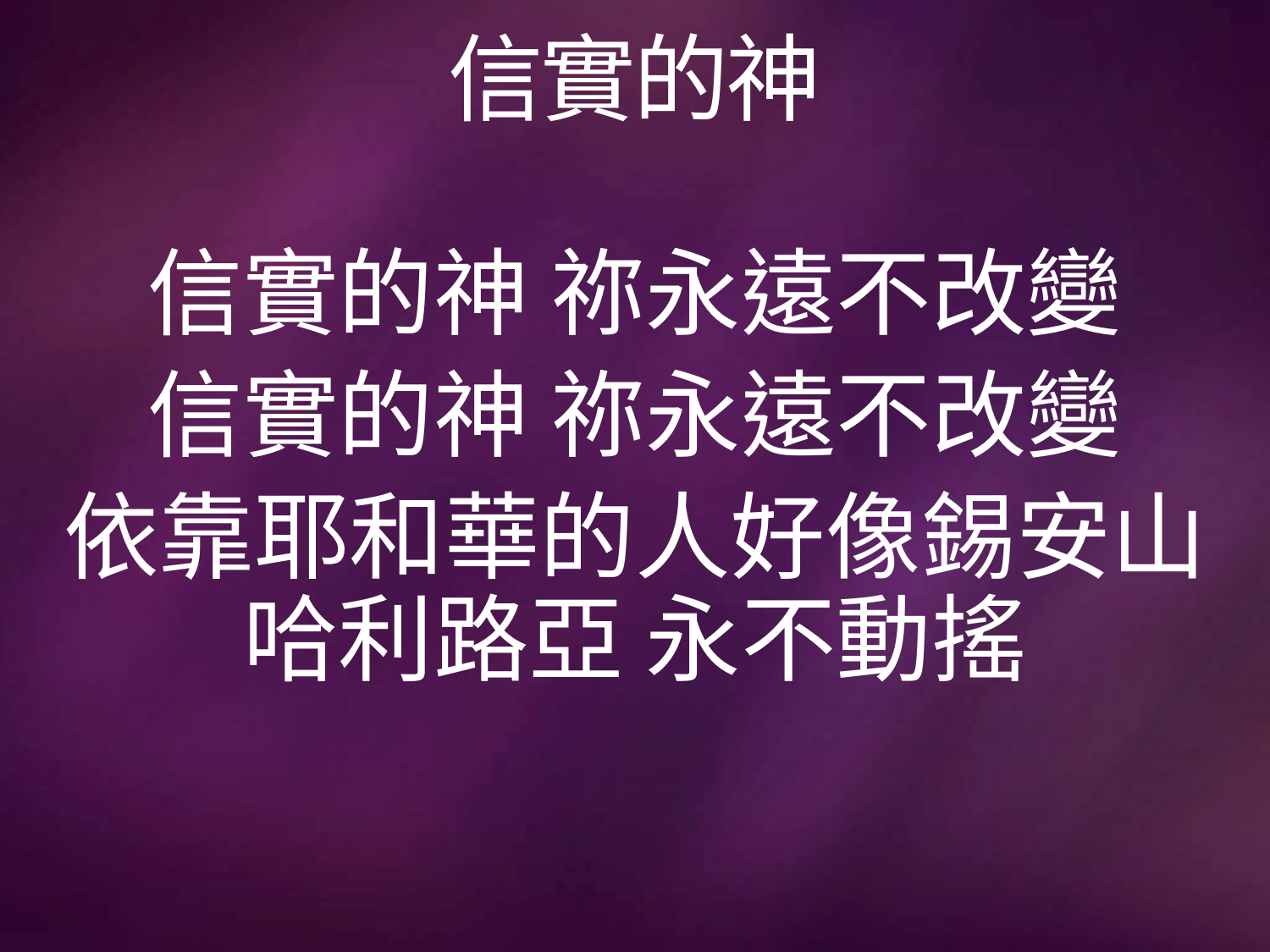

# 信實的神
信實的神 祢永遠不改變
信實的神 祢永遠不改變
依靠耶和華的人好像錫安山哈利路亞 永不動搖